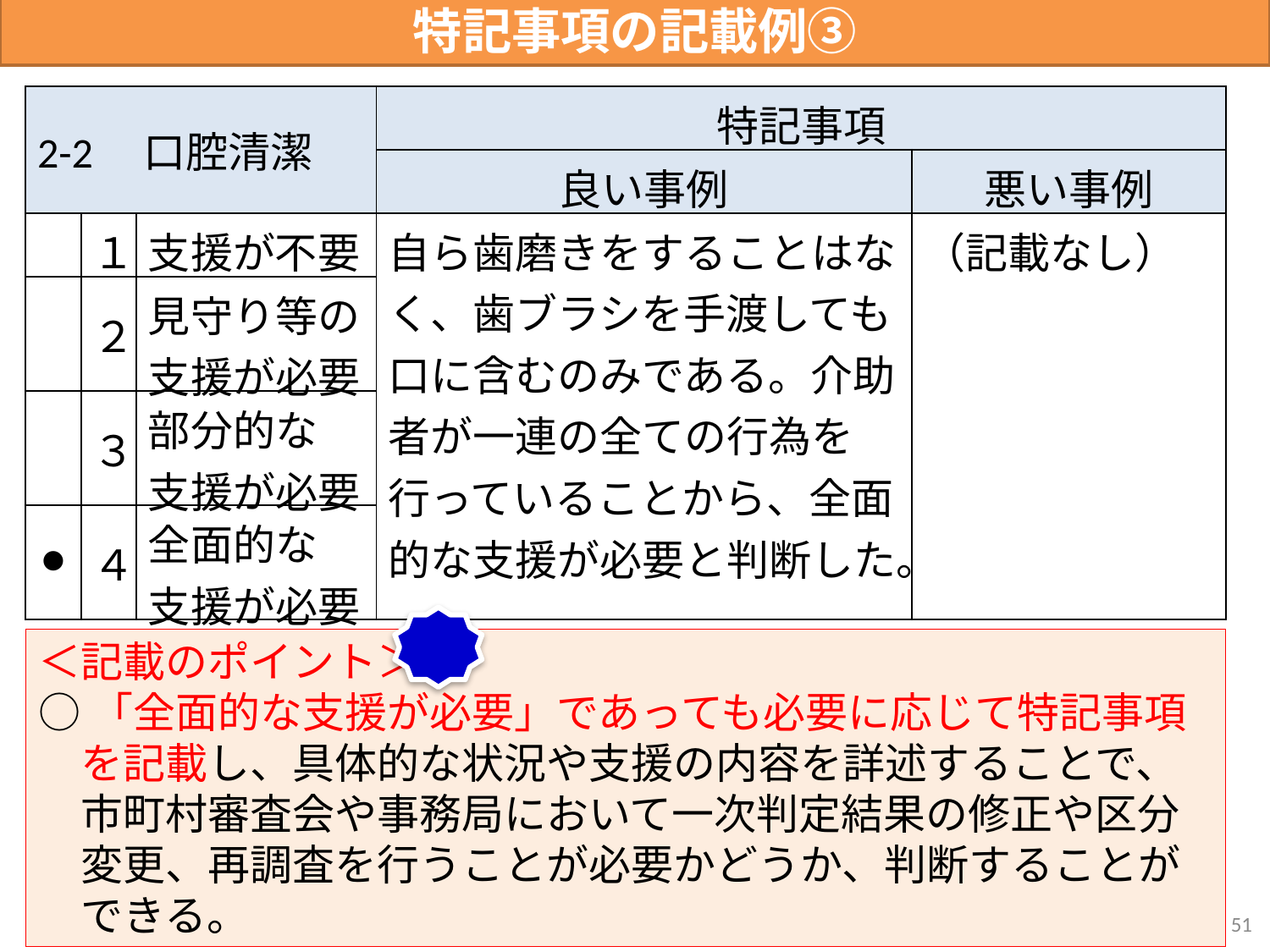

特記事項の記載例③
| 2-2　口腔清潔 |  |  | 特記事項 |  |
| --- | --- | --- | --- | --- |
|  |  |  | 良い事例 | 悪い事例 |
|  | １ | 支援が不要 | 自ら歯磨きをすることはなく、歯ブラシを手渡しても口に含むのみである。介助者が一連の全ての行為を行っていることから、全面的な支援が必要と判断した。 | （記載なし） |
|  | ２ | 見守り等の支援が必要 |  |  |
|  | ３ | 部分的な 支援が必要 |  |  |
| ● | ４ | 全面的な 支援が必要 |  |  |

＜記載のポイント＞
○「全面的な支援が必要」であっても必要に応じて特記事項を記載し、具体的な状況や支援の内容を詳述することで、市町村審査会や事務局において一次判定結果の修正や区分変更、再調査を行うことが必要かどうか、判断することができる。
51